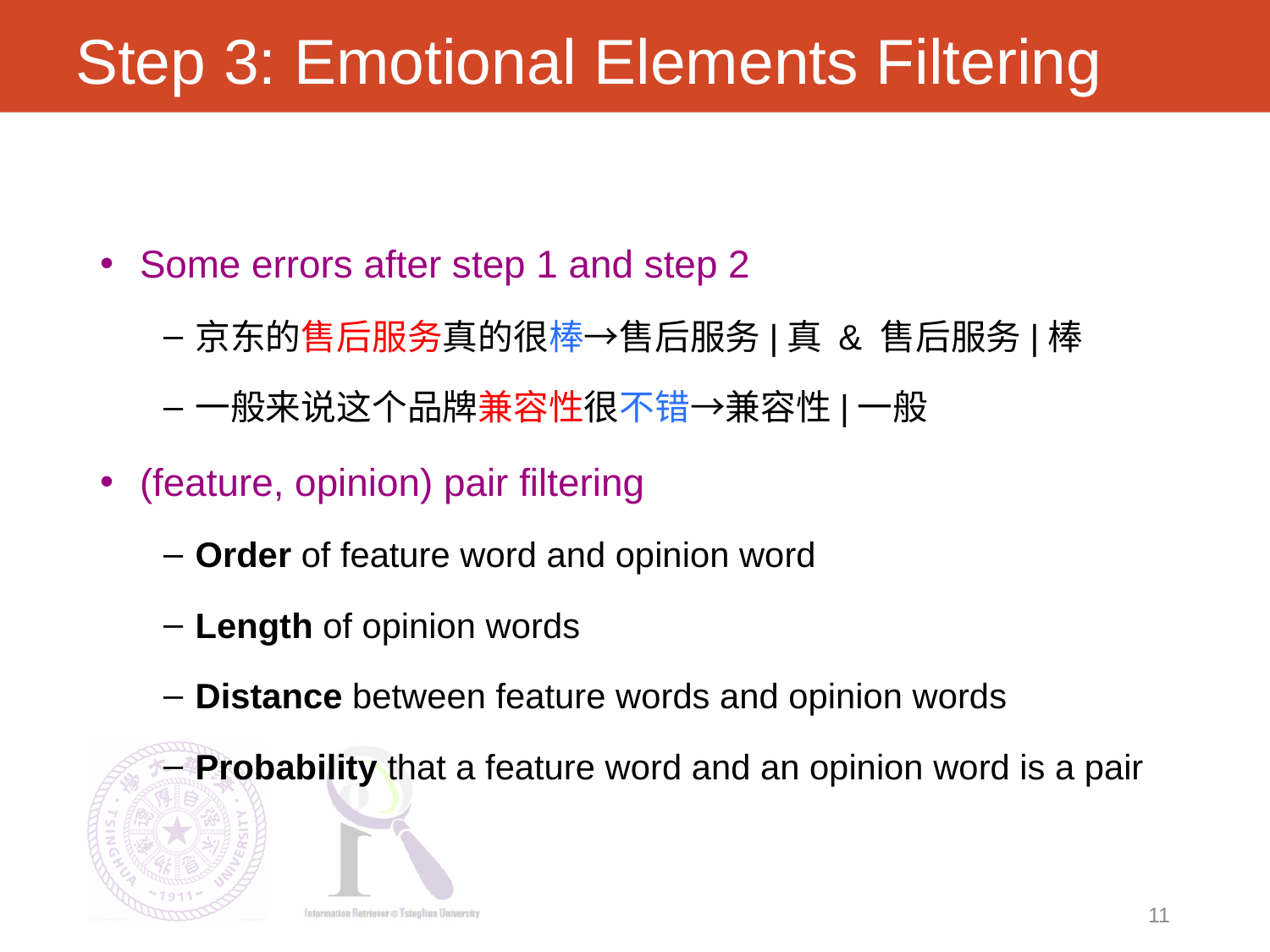

# Step 3: Emotional Elements Filtering
Some errors after step 1 and step 2
京东的售后服务真的很棒→售后服务|真 & 售后服务|棒
一般来说这个品牌兼容性很不错→兼容性|一般
(feature, opinion) pair filtering
Order of feature word and opinion word
Length of opinion words
Distance between feature words and opinion words
Probability that a feature word and an opinion word is a pair
11